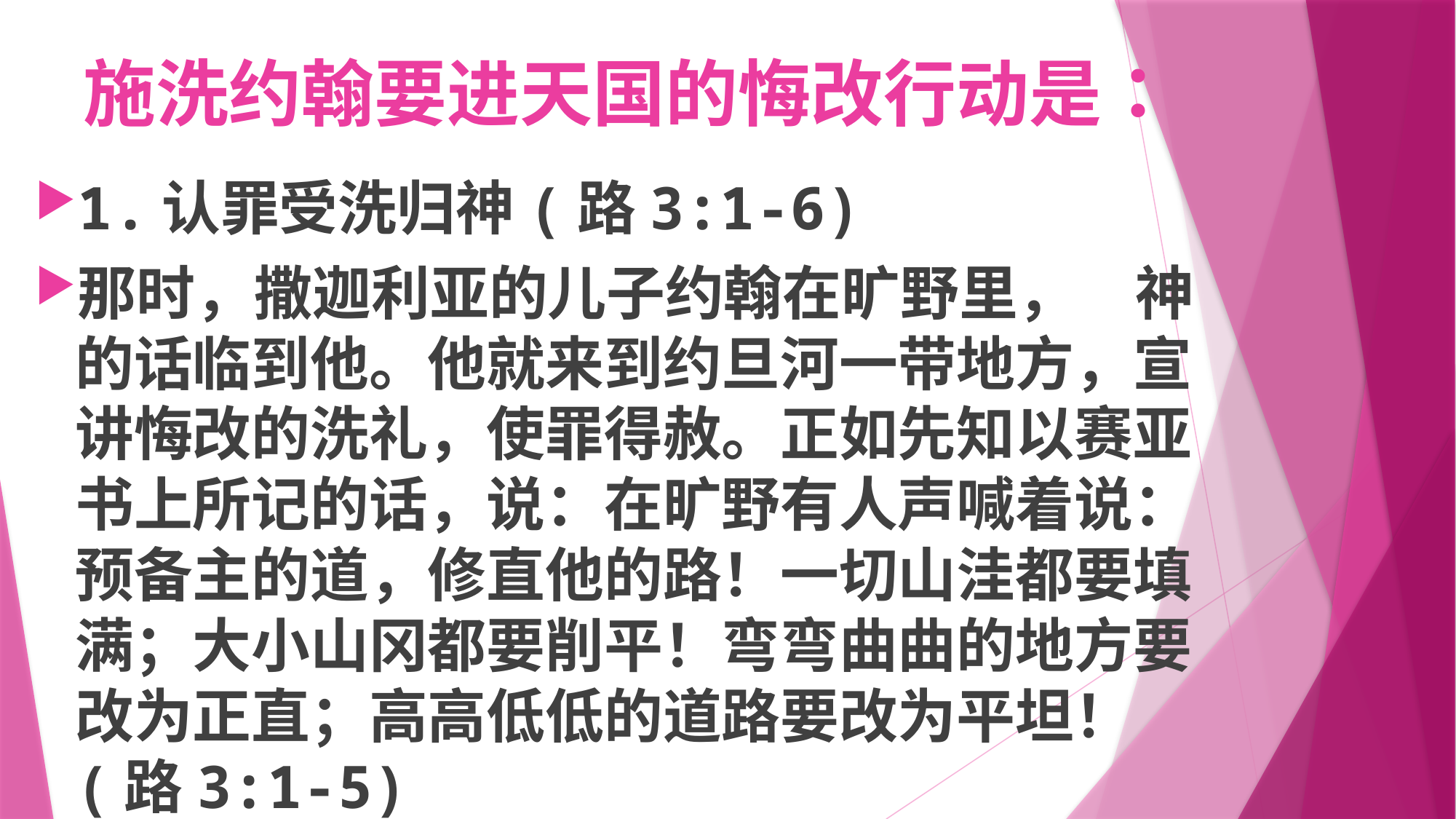

# 施洗约翰要进天国的悔改行动是：
1.认罪受洗归神(路3:1-6)
那时，撒迦利亚的儿子约翰在旷野里，　神的话临到他。他就来到约旦河一带地方，宣讲悔改的洗礼，使罪得赦。正如先知以赛亚书上所记的话，说：在旷野有人声喊着说：预备主的道，修直他的路！一切山洼都要填满；大小山冈都要削平！弯弯曲曲的地方要改为正直；高高低低的道路要改为平坦！(路3:1-5)